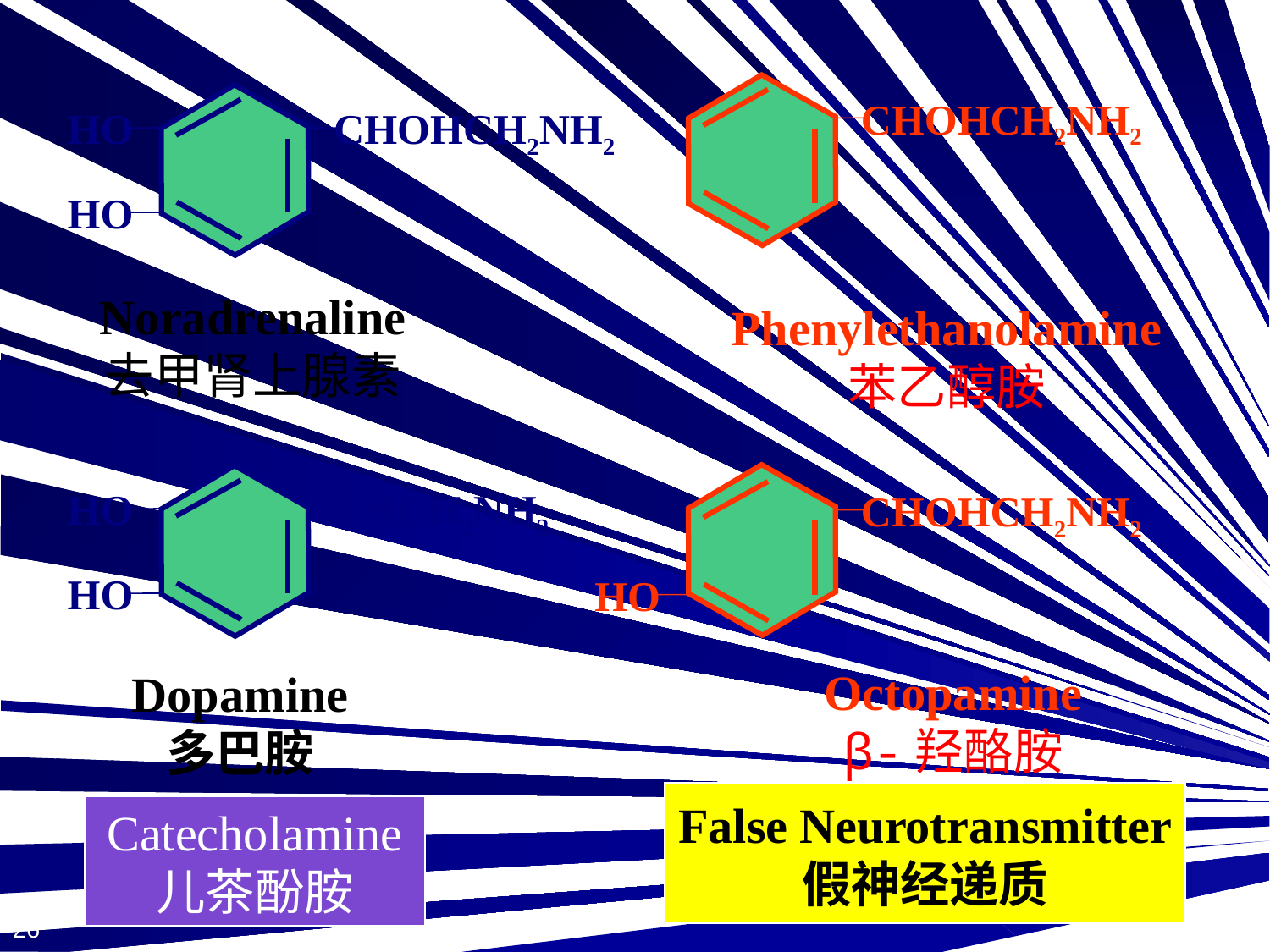

CHOHCH2NH2
HO

CHOHCH2NH2

HO

Noradrenaline
去甲肾上腺素
Phenylethanolamine
苯乙醇胺

HO

CHCH2NH2
CHOHCH2NH2

HO
HO

Octopamine
β-羟酪胺
Dopamine
多巴胺

False Neurotransmitter
假神经递质
Catecholamine
儿茶酚胺
26